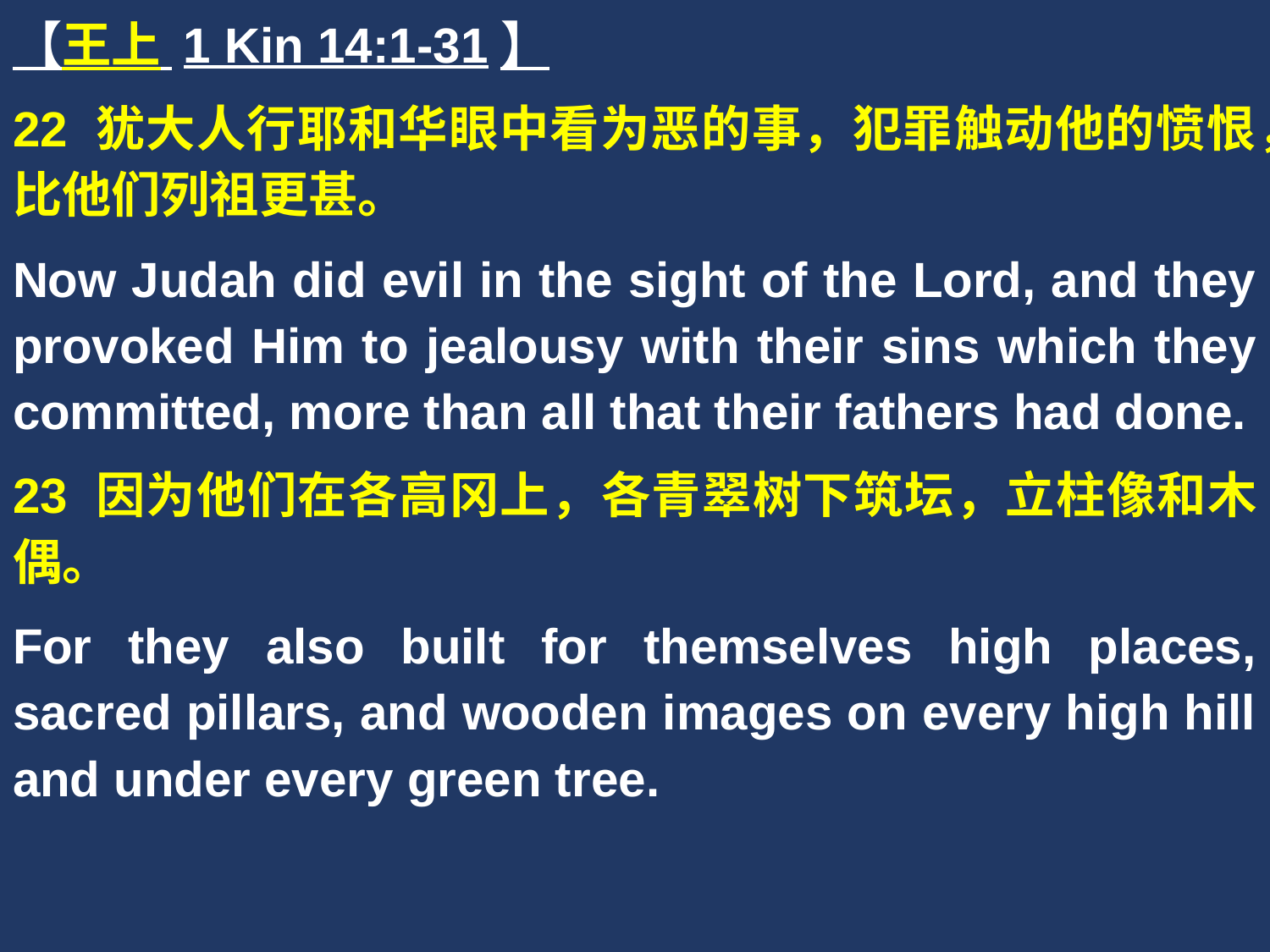

【王上 1 Kin 14:1-31】
22 犹大人行耶和华眼中看为恶的事，犯罪触动他的愤恨，比他们列祖更甚。
Now Judah did evil in the sight of the Lord, and they provoked Him to jealousy with their sins which they committed, more than all that their fathers had done.
23 因为他们在各高冈上，各青翠树下筑坛，立柱像和木偶。
For they also built for themselves high places, sacred pillars, and wooden images on every high hill and under every green tree.